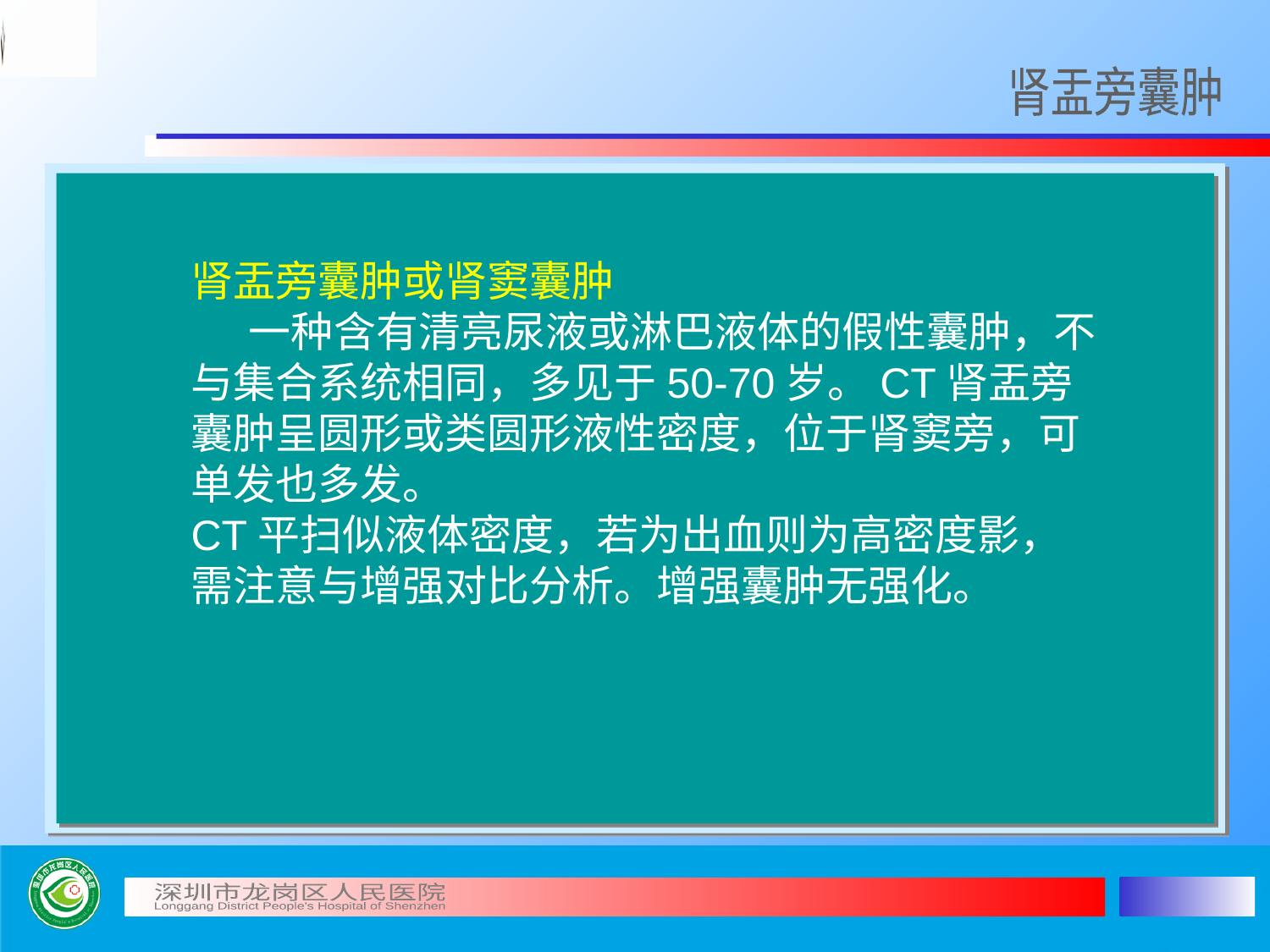

肾盂旁囊肿

肾盂旁囊肿或肾窦囊肿
     一种含有清亮尿液或淋巴液体的假性囊肿，不与集合系统相同，多见于50-70岁。CT肾盂旁囊肿呈圆形或类圆形液性密度，位于肾窦旁，可单发也多发。
CT平扫似液体密度，若为出血则为高密度影，需注意与增强对比分析。增强囊肿无强化。